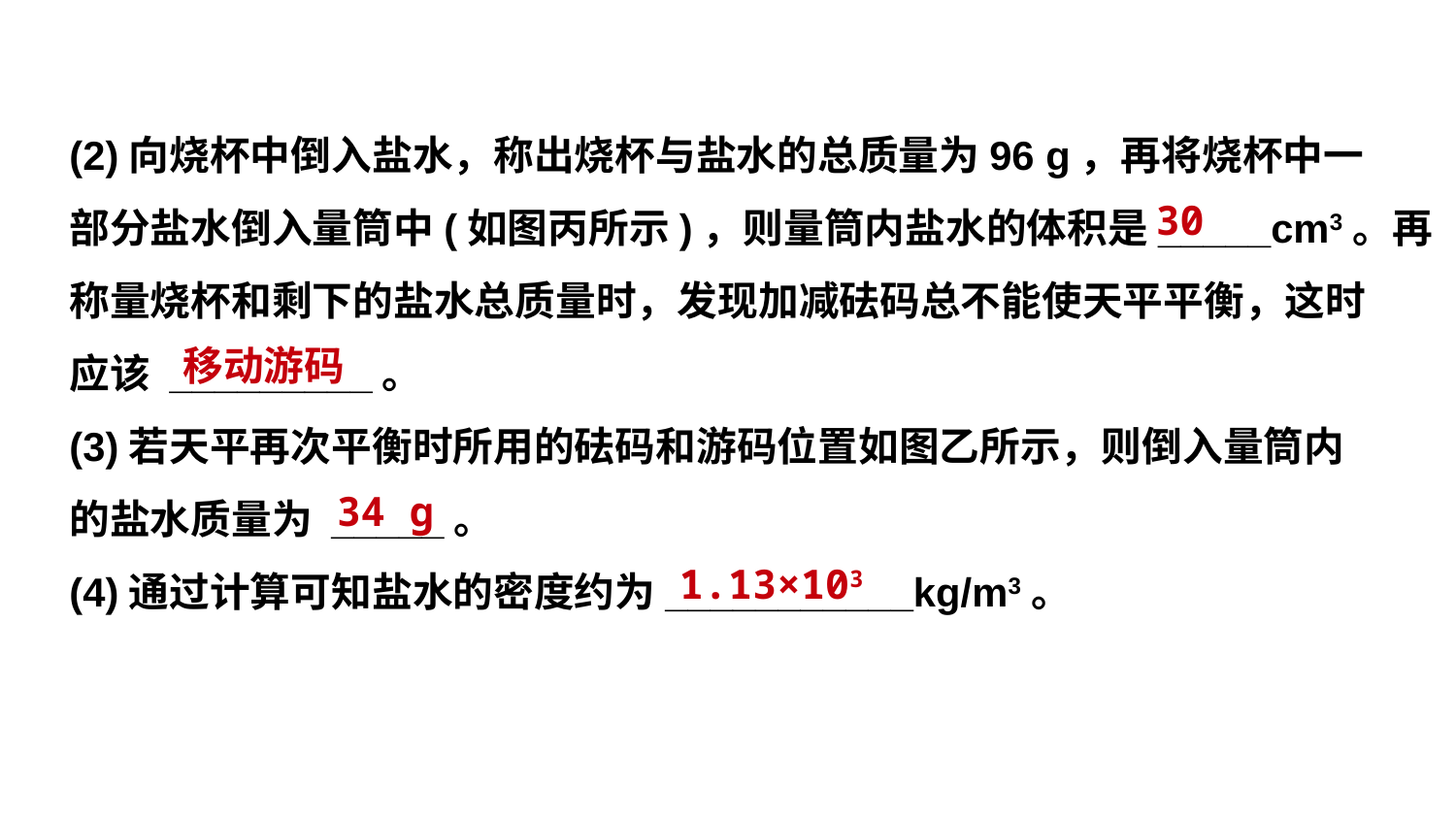

(2)向烧杯中倒入盐水，称出烧杯与盐水的总质量为96 g，再将烧杯中一
部分盐水倒入量筒中(如图丙所示)，则量筒内盐水的体积是_____cm3。再
称量烧杯和剩下的盐水总质量时，发现加减砝码总不能使天平平衡，这时
应该 _________。
(3)若天平再次平衡时所用的砝码和游码位置如图乙所示，则倒入量筒内
的盐水质量为 _____。
(4)通过计算可知盐水的密度约为___________kg/m3。
 30
移动游码
34 g
 1.13×103